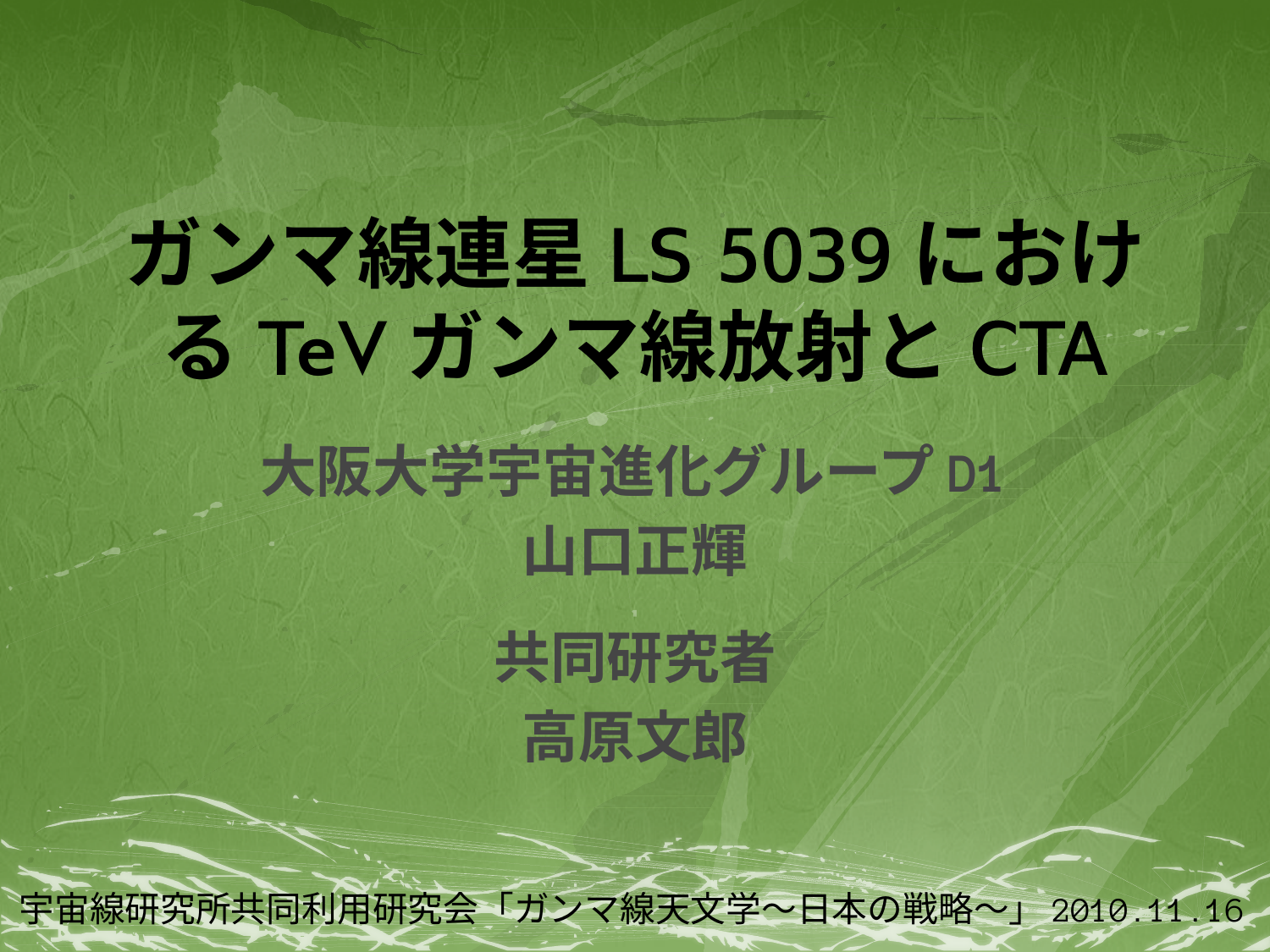

# ガンマ線連星LS 5039におけるTeVガンマ線放射とCTA
大阪大学宇宙進化グループD1
山口正輝
共同研究者
高原文郎
宇宙線研究所共同利用研究会「ガンマ線天文学～日本の戦略～」2010.11.16